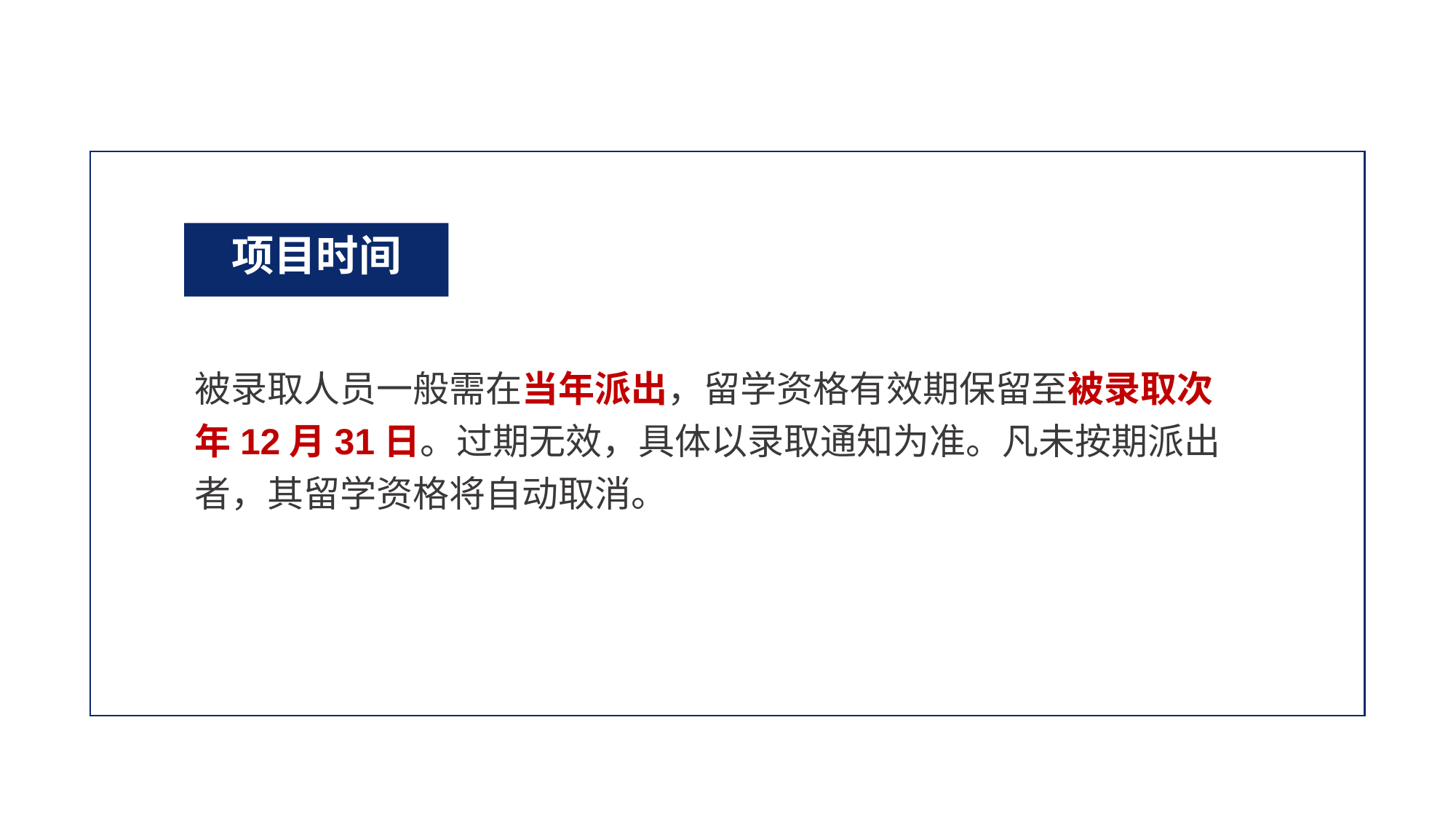

项目时间

被录取人员一般需在当年派出，留学资格有效期保留至被录取次年12月31日。过期无效，具体以录取通知为准。凡未按期派出者，其留学资格将自动取消。